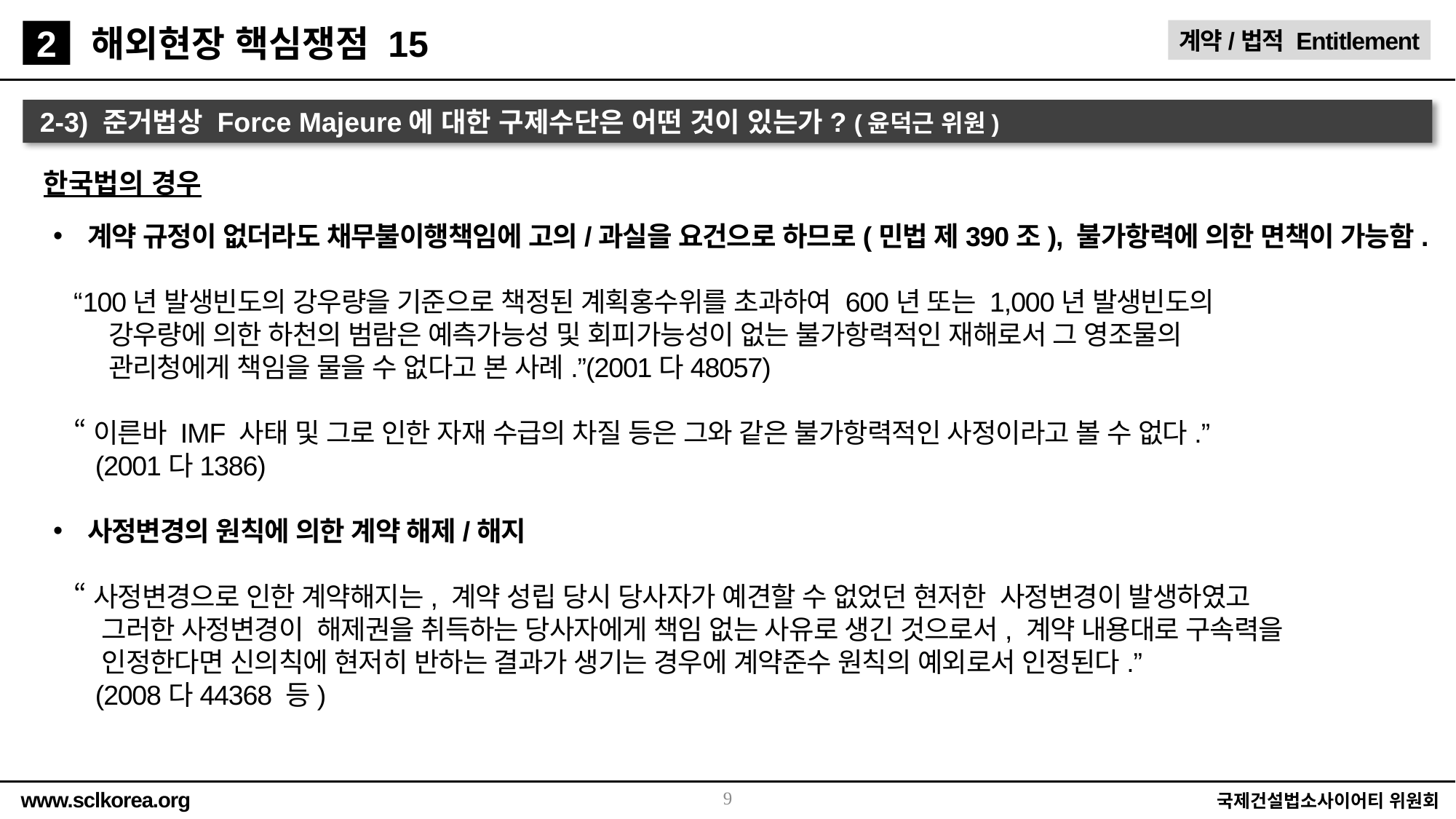

해외현장 핵심쟁점 15
계약/법적 Entitlement
2
2-3) 준거법상 Force Majeure에 대한 구제수단은 어떤 것이 있는가? (윤덕근 위원)
한국법의 경우
계약 규정이 없더라도 채무불이행책임에 고의/과실을 요건으로 하므로(민법 제390조), 불가항력에 의한 면책이 가능함.

   “100년 발생빈도의 강우량을 기준으로 책정된 계획홍수위를 초과하여 600년 또는 1,000년 발생빈도의
       강우량에 의한 하천의 범람은 예측가능성 및 회피가능성이 없는 불가항력적인 재해로서 그 영조물의
       관리청에게 책임을 물을 수 없다고 본 사례.”(2001다48057)

   “이른바 IMF 사태 및 그로 인한 자재 수급의 차질 등은 그와 같은 불가항력적인 사정이라고 볼 수 없다.”
      (2001다1386)

사정변경의 원칙에 의한 계약 해제/해지

   “사정변경으로 인한 계약해지는, 계약 성립 당시 당사자가 예견할 수 없었던 현저한  사정변경이 발생하였고
      그러한 사정변경이  해제권을 취득하는 당사자에게 책임 없는 사유로 생긴 것으로서, 계약 내용대로 구속력을
      인정한다면 신의칙에 현저히 반하는 결과가 생기는 경우에 계약준수 원칙의 예외로서 인정된다.”
      (2008다44368 등)
9